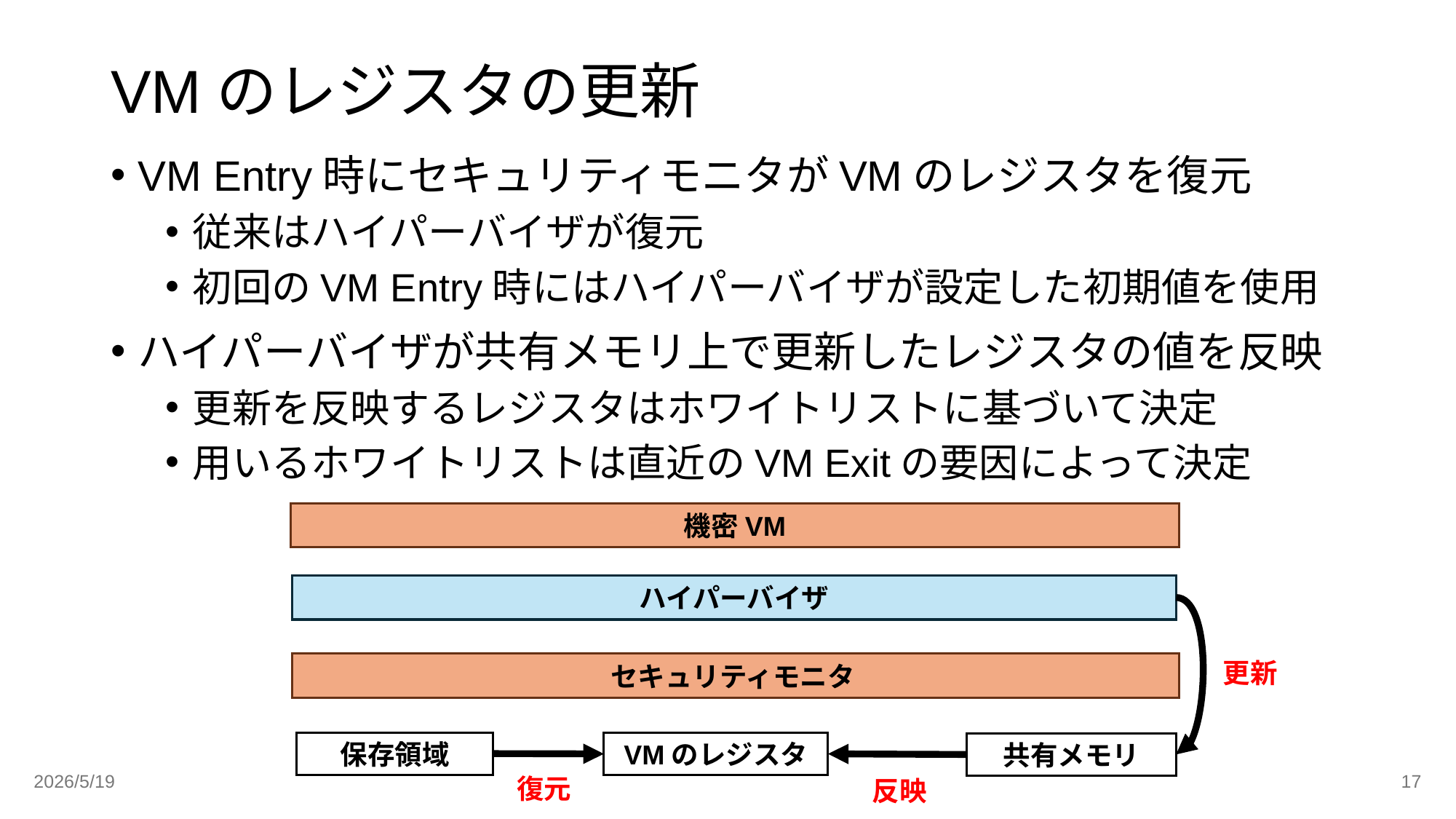

# VMのレジスタの更新
VM Entry時にセキュリティモニタがVMのレジスタを復元
従来はハイパーバイザが復元
初回のVM Entry時にはハイパーバイザが設定した初期値を使用
ハイパーバイザが共有メモリ上で更新したレジスタの値を反映
更新を反映するレジスタはホワイトリストに基づいて決定
用いるホワイトリストは直近のVM Exitの要因によって決定
機密VM
ハイパーバイザ
セキュリティモニタ
更新
保存領域
VMのレジスタ
共有メモリ
復元
反映
2026/5/19
17